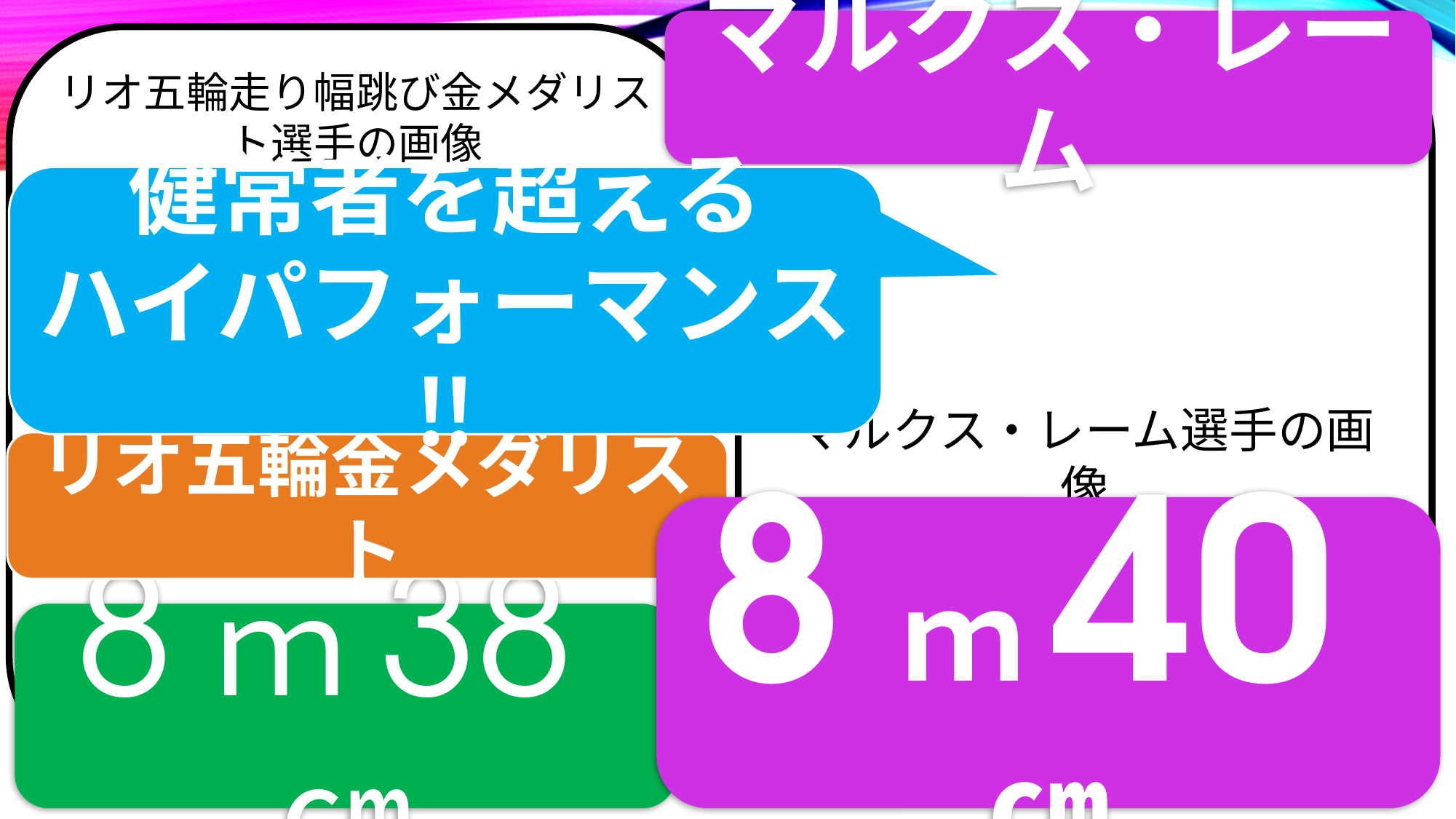

マルクス・レーム
リオ五輪走り幅跳び金メダリスト選手の画像

マルクス・レーム選手の画像
#
健常者を超える
ハイパフォーマンス‼
リオ五輪金メダリスト
8ｍ40㎝
8ｍ38㎝